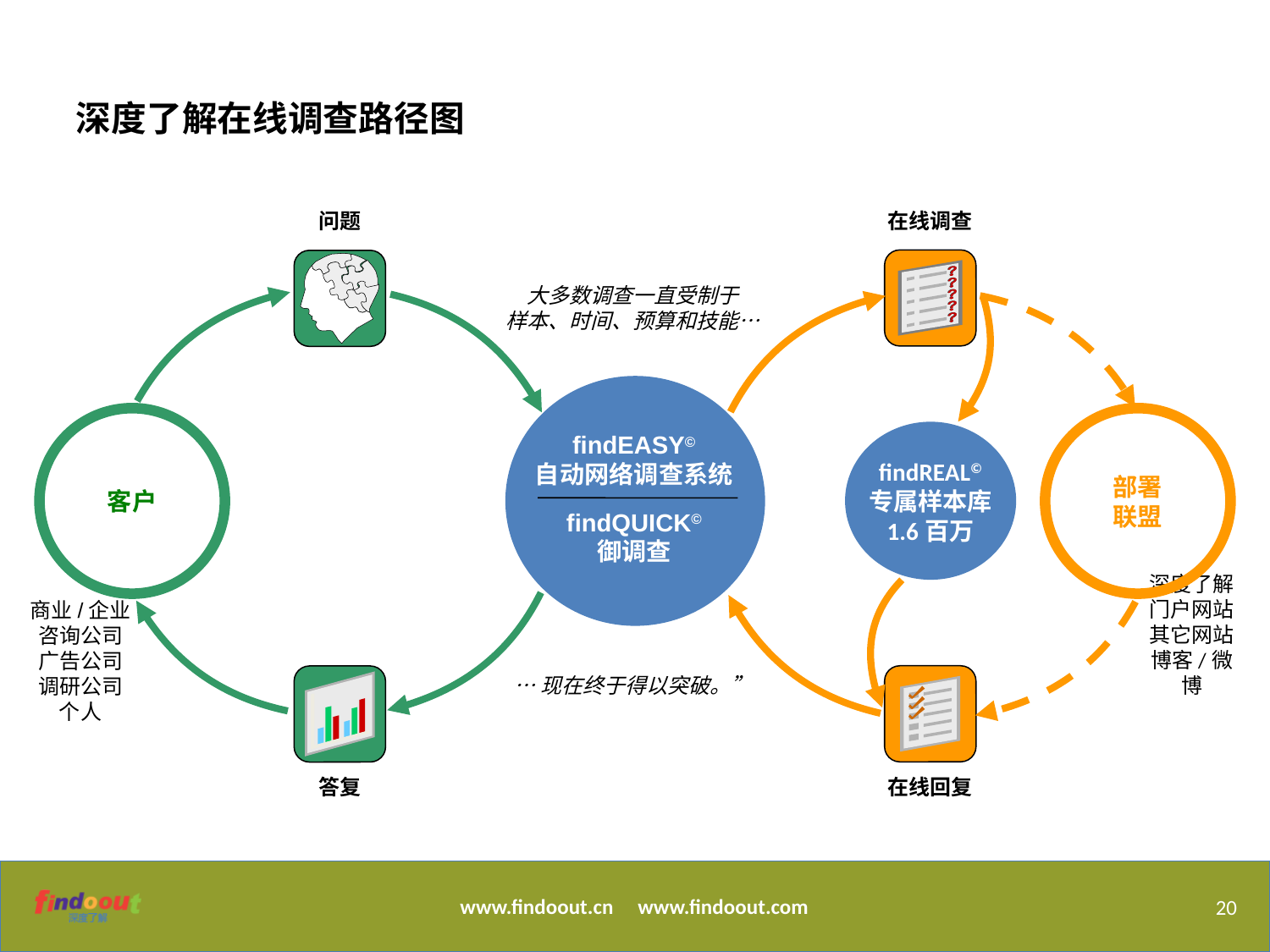

深度了解在线调查路径图
问题
在线调查

？

大多数调查一直受制于
样本、时间、预算和技能…

findEASY©
自动网络调查系统

findQUICK©
御调查
客户
部署
联盟
findREAL©
专属样本库
1.6百万

深度了解
门户网站
其它网站
博客/微博
商业/企业
咨询公司
广告公司
调研公司
个人

…现在终于得以突破。”

在线回复
答复
20